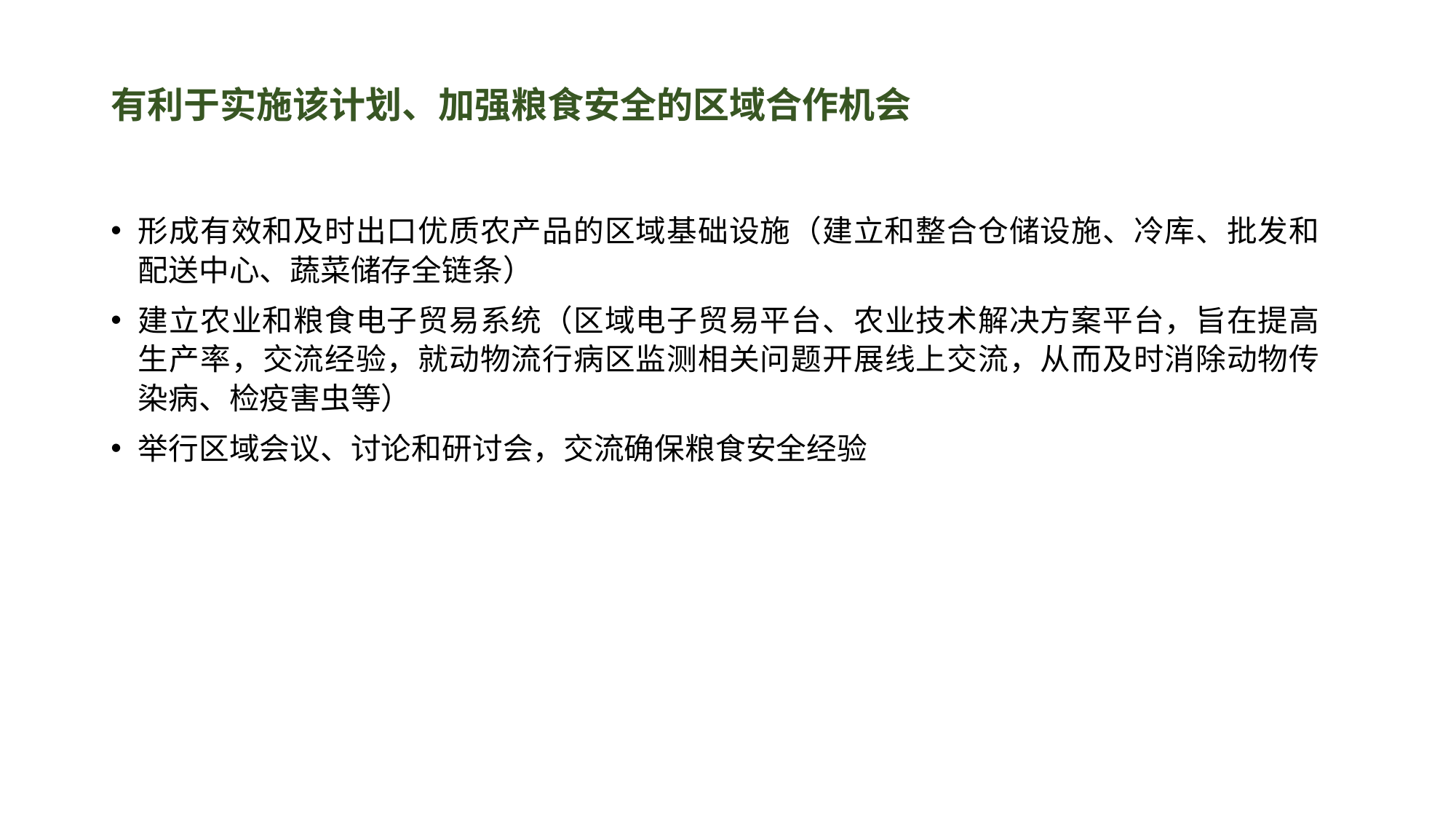

# 有利于实施该计划、加强粮食安全的区域合作机会
形成有效和及时出口优质农产品的区域基础设施（建立和整合仓储设施、冷库、批发和配送中心、蔬菜储存全链条）
建立农业和粮食电子贸易系统（区域电子贸易平台、农业技术解决方案平台，旨在提高生产率，交流经验，就动物流行病区监测相关问题开展线上交流，从而及时消除动物传染病、检疫害虫等）
举行区域会议、讨论和研讨会，交流确保粮食安全经验